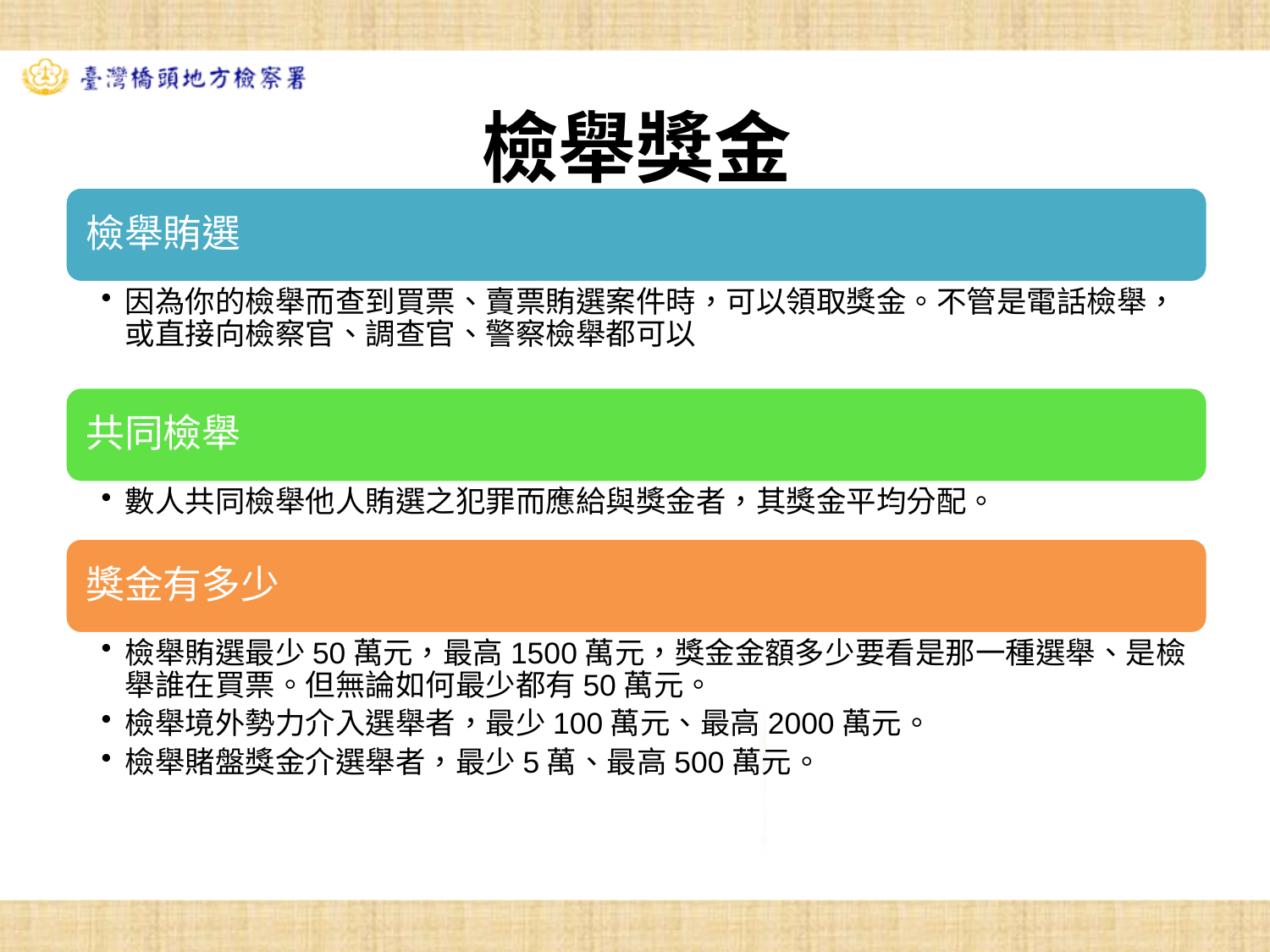

# 檢舉獎金
檢舉賄選
因為你的檢舉而查到買票、賣票賄選案件時，可以領取獎金。不管是電話檢舉，或直接向檢察官、調查官、警察檢舉都可以
共同檢舉
數人共同檢舉他人賄選之犯罪而應給與獎金者，其獎金平均分配。
獎金有多少
檢舉賄選最少50萬元，最高1500萬元，獎金金額多少要看是那一種選舉、是檢舉誰在買票。但無論如何最少都有50萬元。
檢舉境外勢力介入選舉者，最少100萬元、最高2000萬元。
檢舉賭盤獎金介選舉者，最少5萬、最高500萬元。